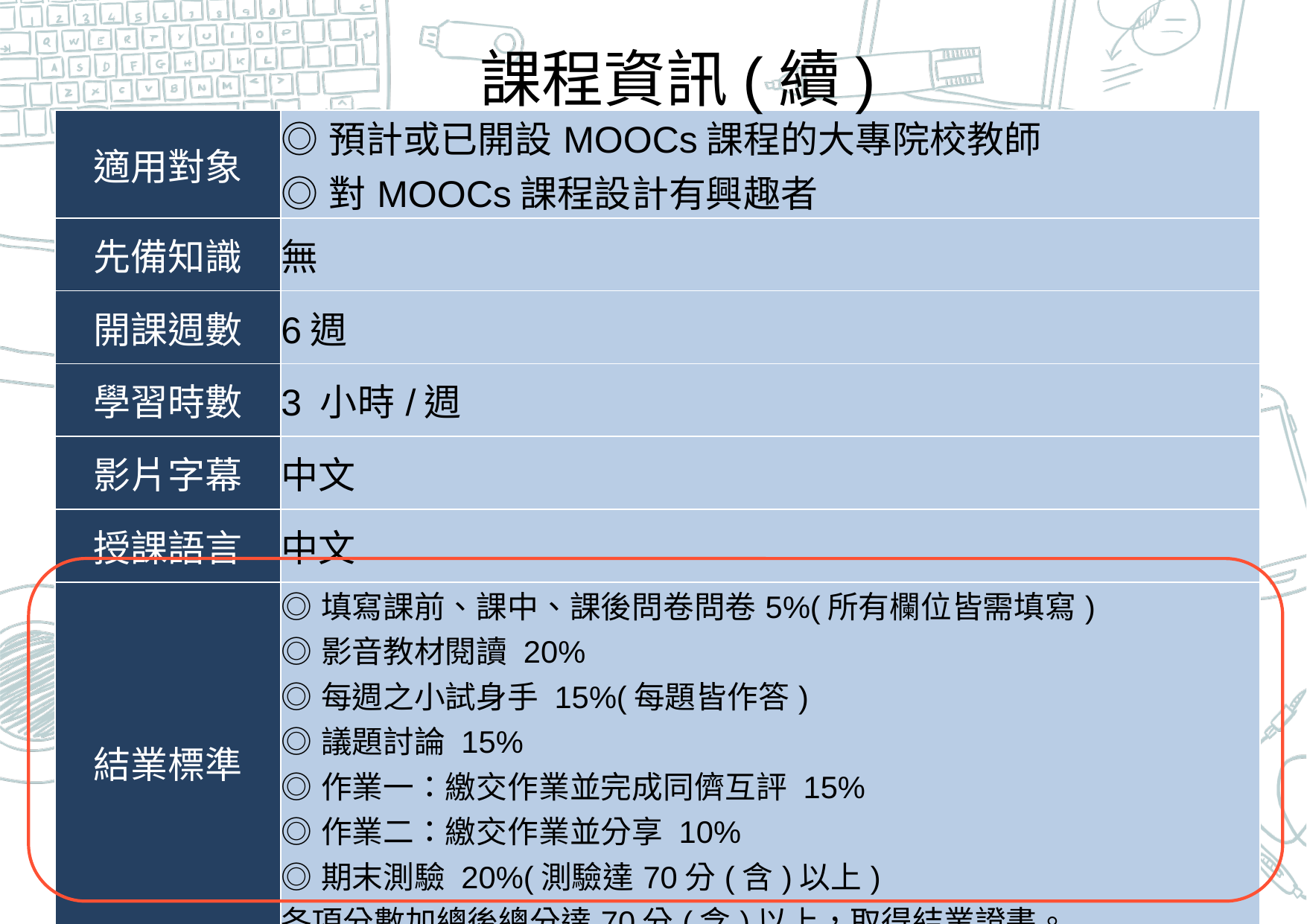

# 課程資訊(續)
| 適用對象 | ◎預計或已開設MOOCs課程的大專院校教師 ◎對MOOCs課程設計有興趣者 |
| --- | --- |
| 先備知識 | 無 |
| 開課週數 | 6週 |
| 學習時數 | 3 小時/週 |
| 影片字幕 | 中文 |
| 授課語言 | 中文 |
| 結業標準 | ◎填寫課前、課中、課後問卷問卷5%(所有欄位皆需填寫) ◎影音教材閱讀 20% ◎每週之小試身手 15%(每題皆作答) ◎議題討論 15% ◎作業一：繳交作業並完成同儕互評 15% ◎作業二：繳交作業並分享 10% ◎期末測驗 20%(測驗達70分(含)以上) 各項分數加總後總分達70分(含)以上，取得結業證書。 |